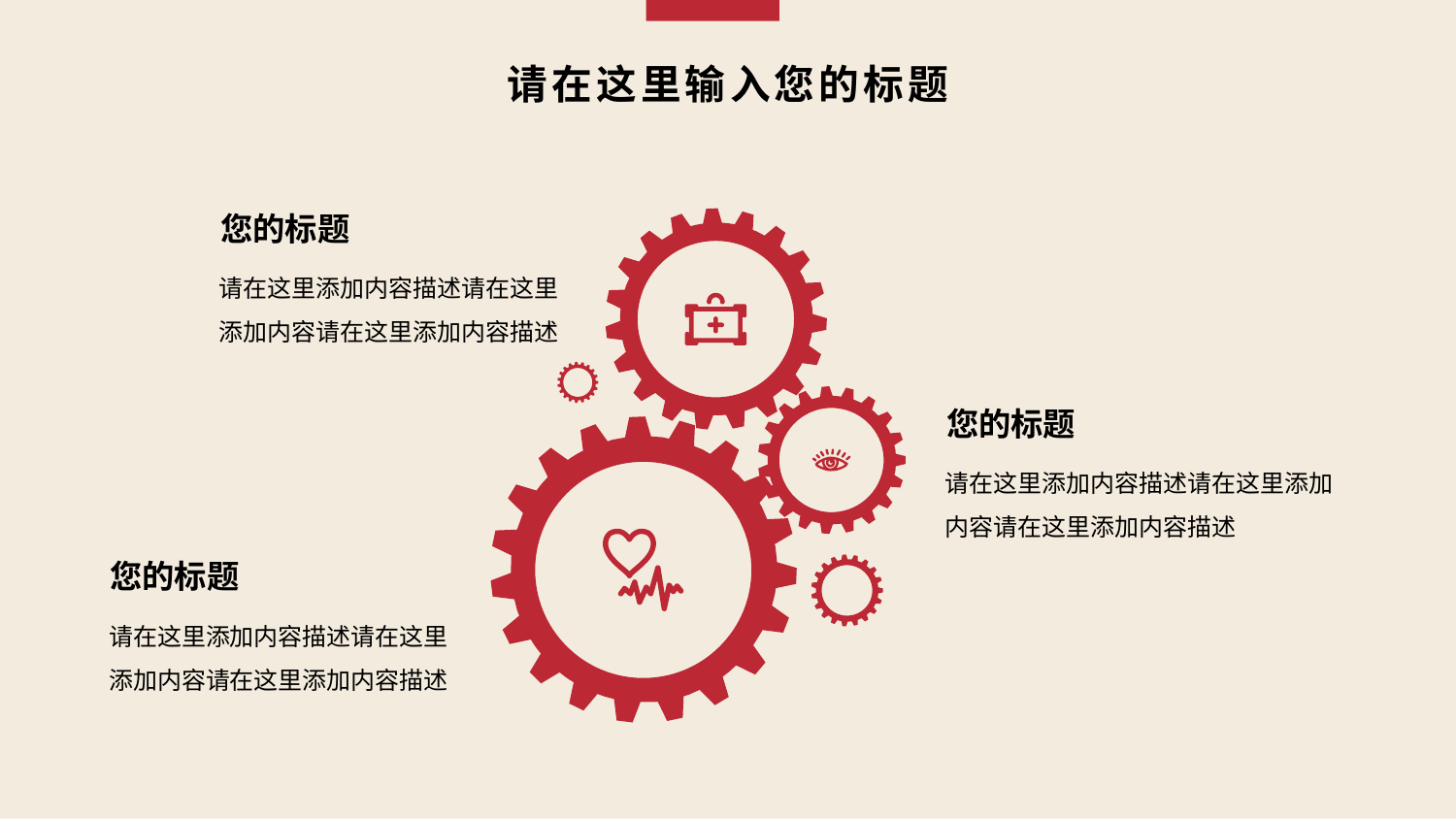

# 请在这里输入您的标题
您的标题

请在这里添加内容描述请在这里添加内容请在这里添加内容描述

您的标题

请在这里添加内容描述请在这里添加内容请在这里添加内容描述

您的标题

请在这里添加内容描述请在这里添加内容请在这里添加内容描述